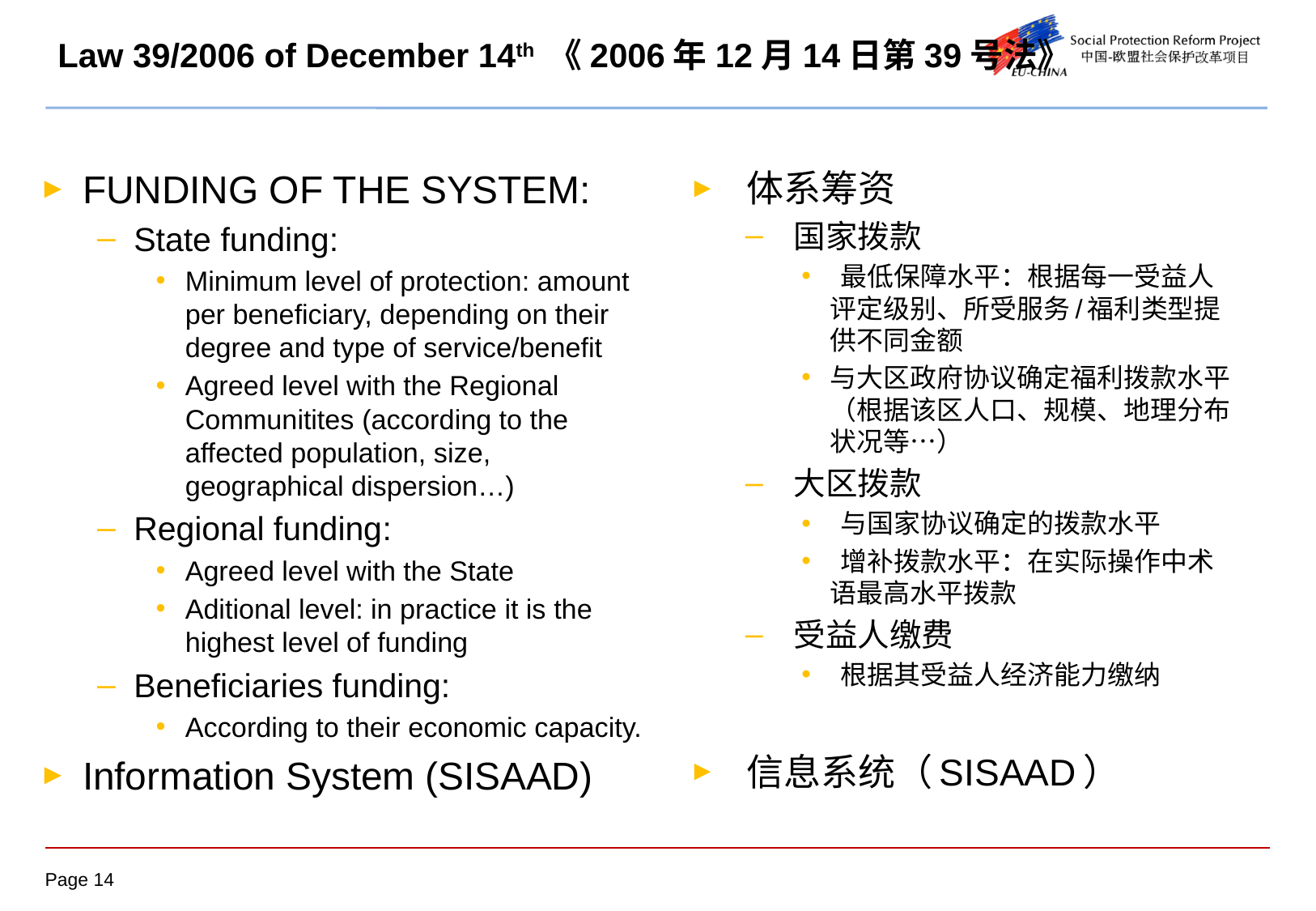

# Law 39/2006 of December 14th 《2006年12月14日第39号法》
FUNDING OF THE SYSTEM:
State funding:
Minimum level of protection: amount per beneficiary, depending on their degree and type of service/benefit
Agreed level with the Regional Communitites (according to the affected population, size, geographical dispersion…)
Regional funding:
Agreed level with the State
Aditional level: in practice it is the highest level of funding
Beneficiaries funding:
According to their economic capacity.
Information System (SISAAD)
 体系筹资
 国家拨款
 最低保障水平：根据每一受益人评定级别、所受服务/福利类型提供不同金额
与大区政府协议确定福利拨款水平（根据该区人口、规模、地理分布状况等…）
 大区拨款
 与国家协议确定的拨款水平
 增补拨款水平：在实际操作中术语最高水平拨款
 受益人缴费
 根据其受益人经济能力缴纳

 信息系统（SISAAD）